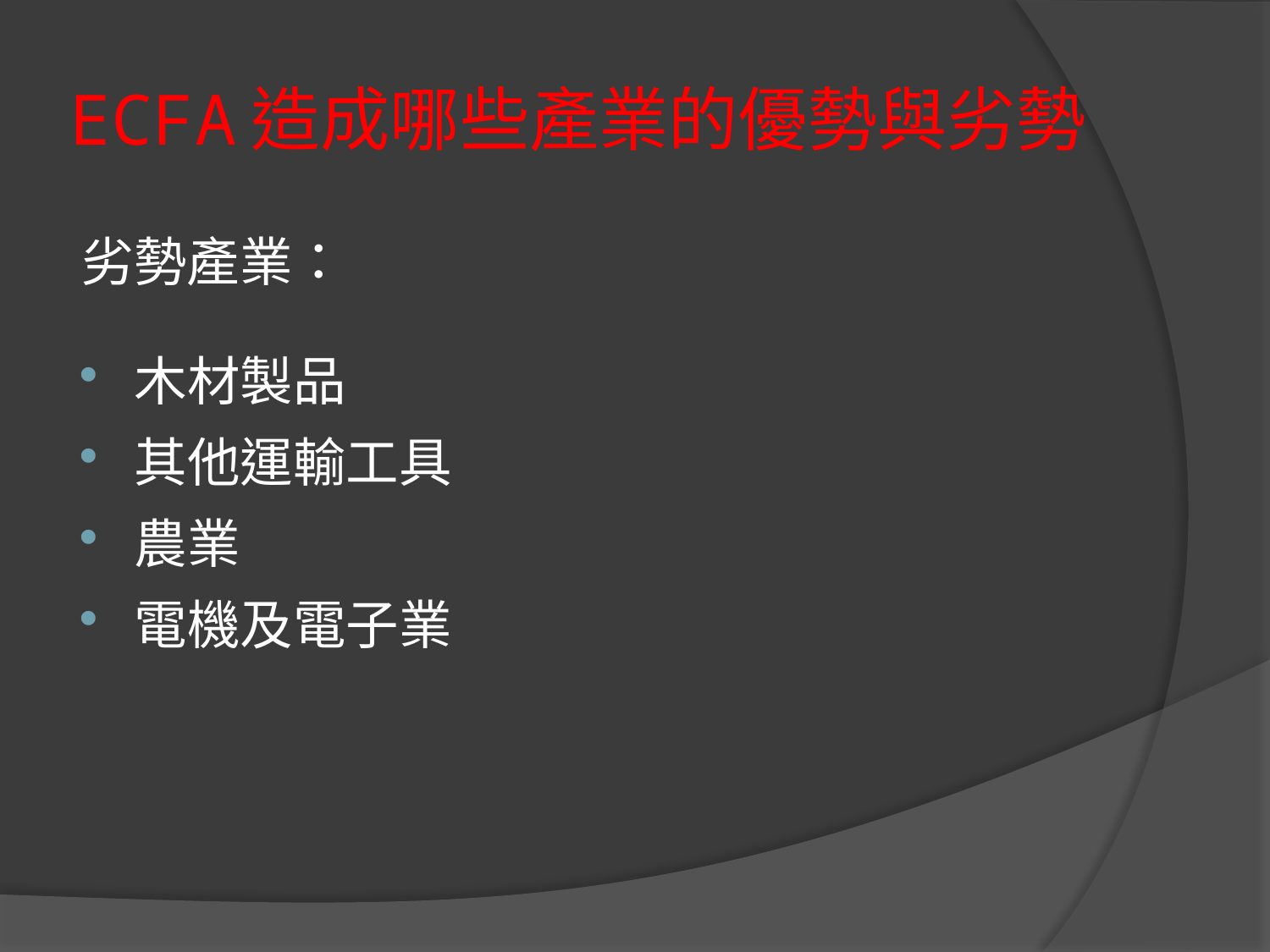

# ECFA造成哪些產業的優勢與劣勢
劣勢產業：

木材製品
其他運輸工具
農業
電機及電子業